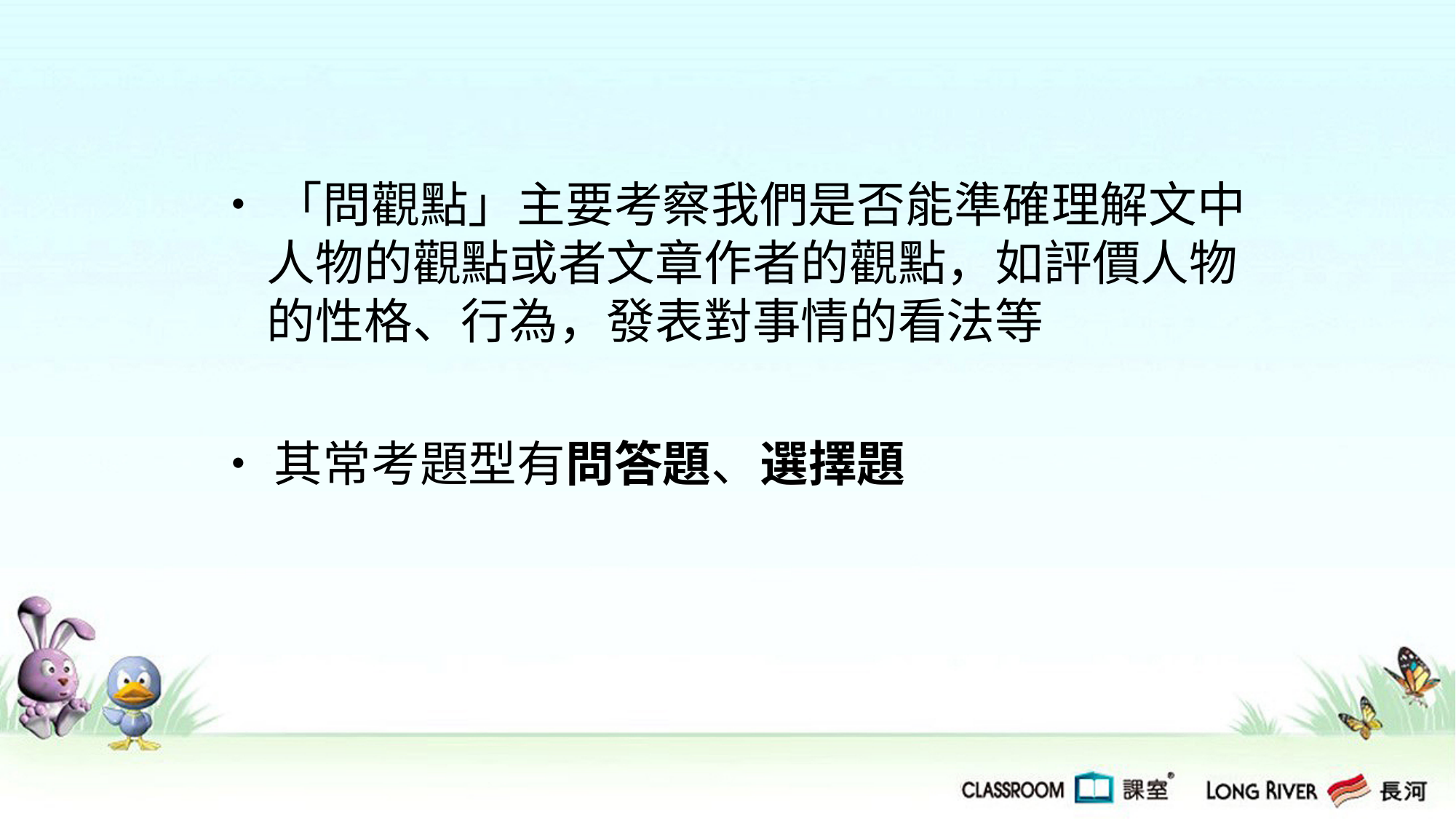

‧「問觀點」主要考察我們是否能準確理解文中人物的觀點或者文章作者的觀點，如評價人物的性格、行為，發表對事情的看法等
‧其常考題型有問答題、選擇題